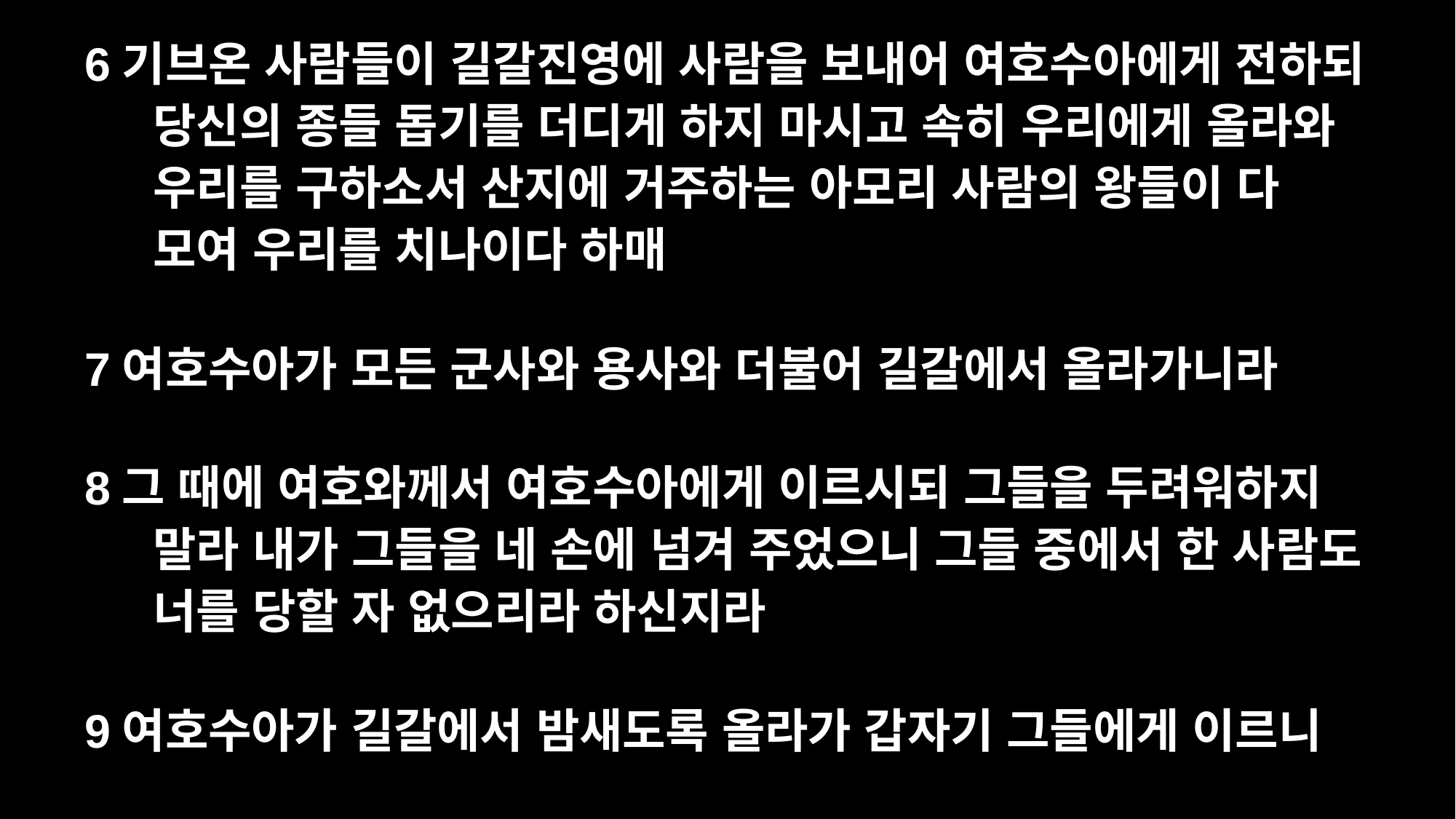

6기브온 사람들이 길갈진영에 사람을 보내어 여호수아에게 전하되 당신의 종들 돕기를 더디게 하지 마시고 속히 우리에게 올라와 우리를 구하소서 산지에 거주하는 아모리 사람의 왕들이 다 모여 우리를 치나이다 하매
7여호수아가 모든 군사와 용사와 더불어 길갈에서 올라가니라
8그 때에 여호와께서 여호수아에게 이르시되 그들을 두려워하지 말라 내가 그들을 네 손에 넘겨 주었으니 그들 중에서 한 사람도 너를 당할 자 없으리라 하신지라
9여호수아가 길갈에서 밤새도록 올라가 갑자기 그들에게 이르니